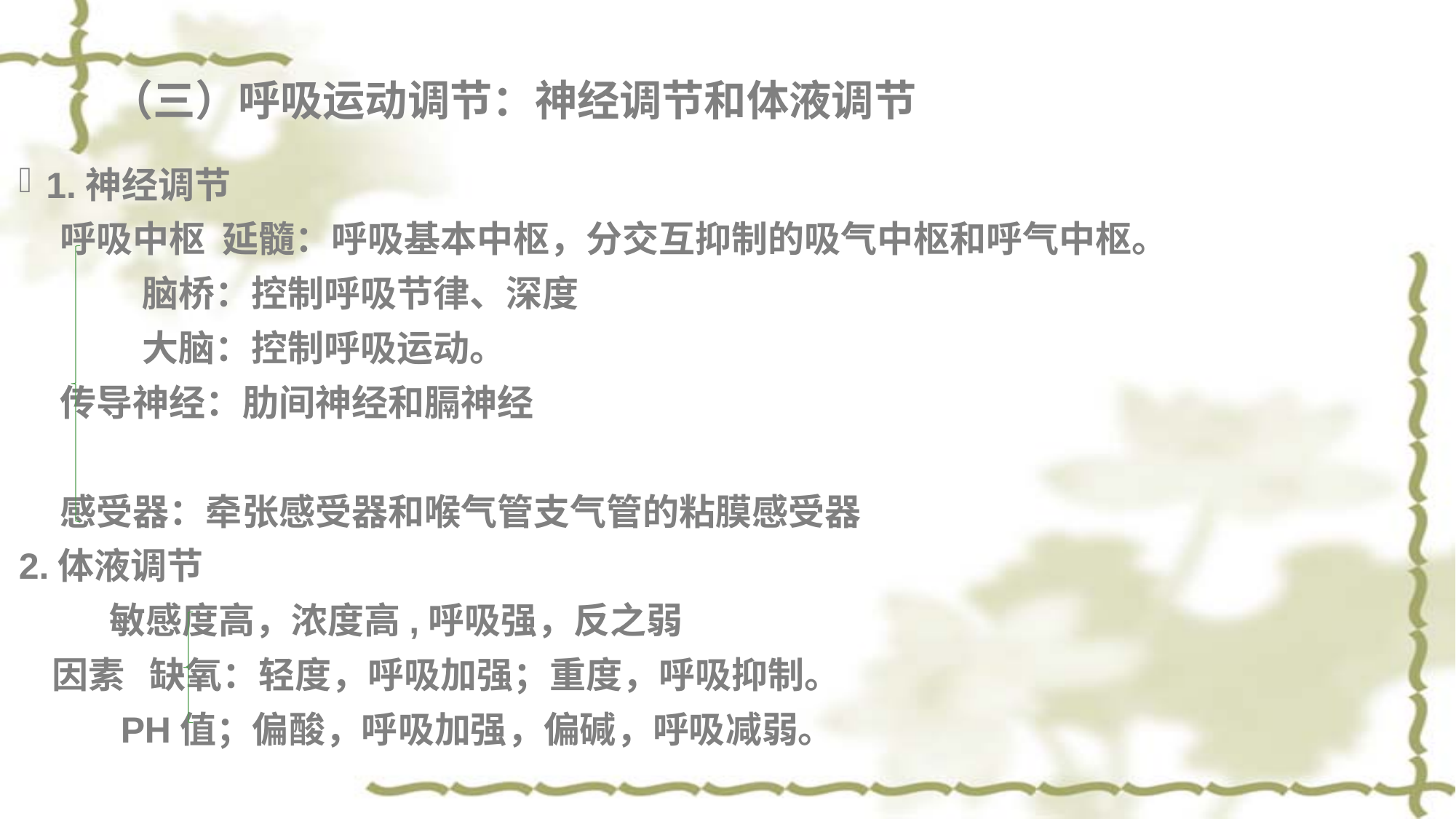

（三）呼吸运动调节：神经调节和体液调节
1.神经调节
    呼吸中枢  延髓：呼吸基本中枢，分交互抑制的吸气中枢和呼气中枢。
              脑桥：控制呼吸节律、深度
              大脑：控制呼吸运动。
    传导神经：肋间神经和膈神经

    感受器：牵张感受器和喉气管支气管的粘膜感受器
2.体液调节
          敏感度高，浓度高,呼吸强，反之弱
   因素   缺氧：轻度，呼吸加强；重度，呼吸抑制。
          PH值；偏酸，呼吸加强，偏碱，呼吸减弱。